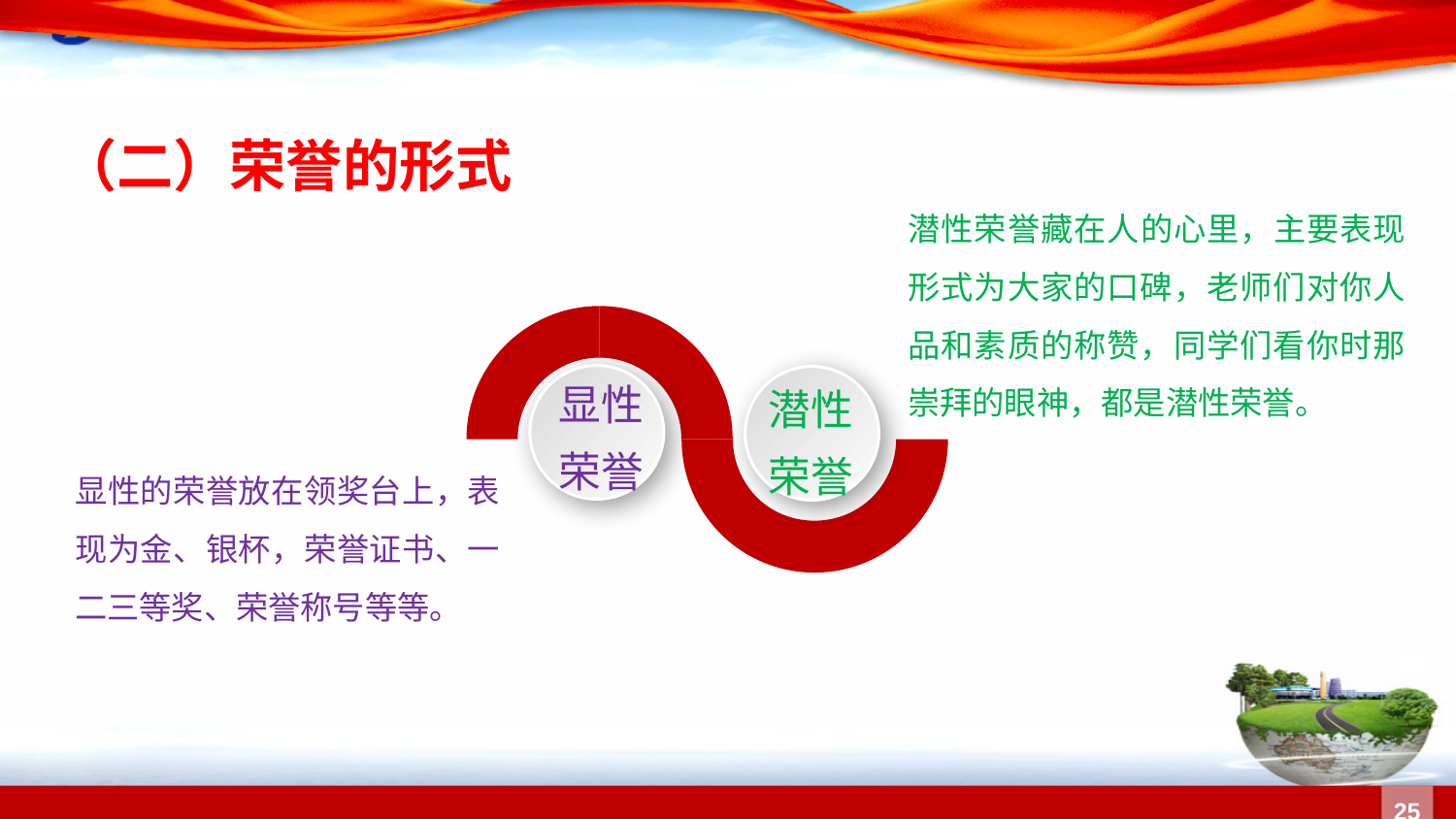

（二）荣誉的形式
潜性荣誉藏在人的心里，主要表现形式为大家的口碑，老师们对你人品和素质的称赞，同学们看你时那崇拜的眼神，都是潜性荣誉。

显性荣誉

潜性荣誉

显性的荣誉放在领奖台上，表现为金、银杯，荣誉证书、一二三等奖、荣誉称号等等。